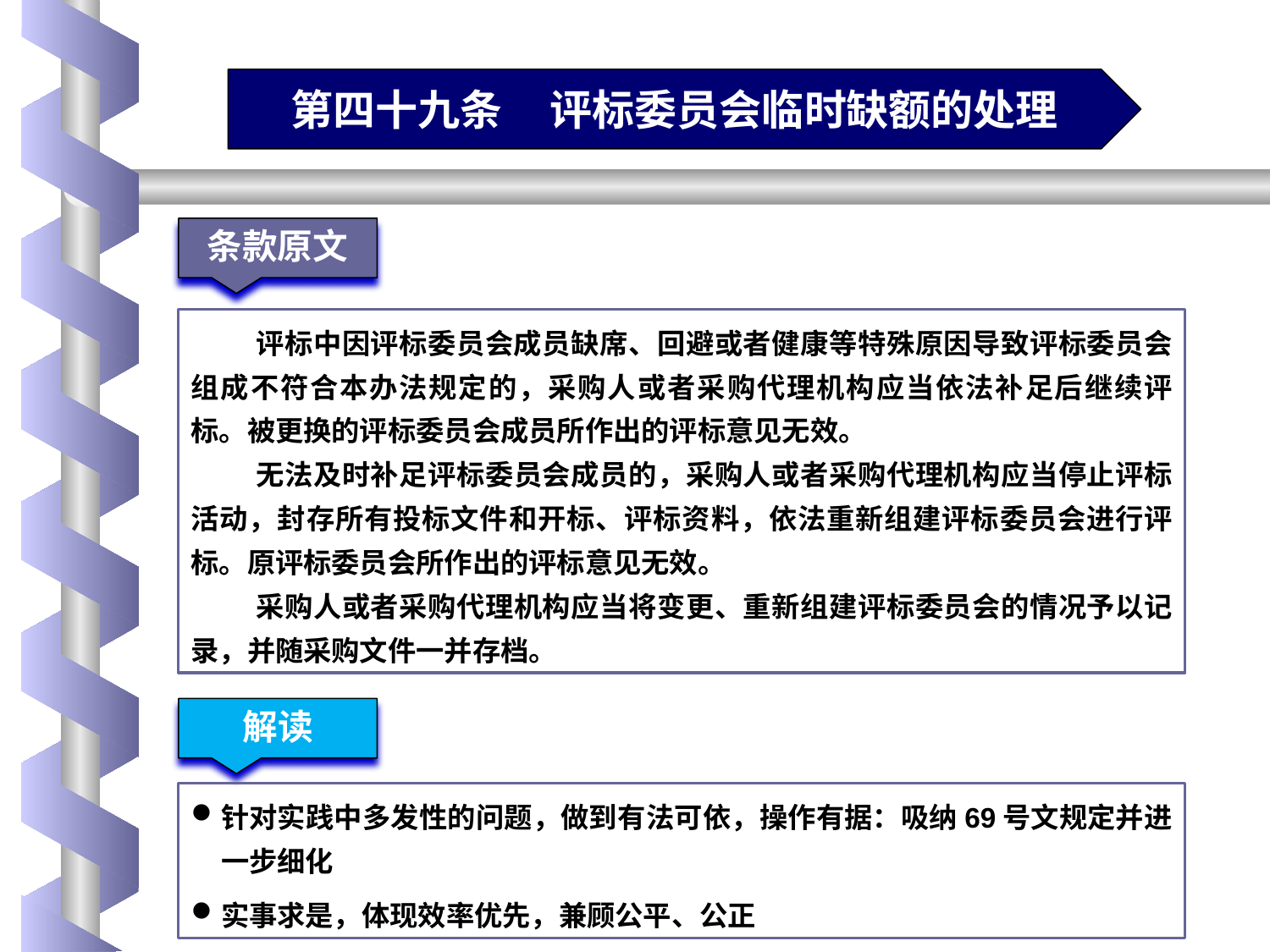

第四十九条     评标委员会临时缺额的处理
条款原文
评标中因评标委员会成员缺席、回避或者健康等特殊原因导致评标委员会组成不符合本办法规定的，采购人或者采购代理机构应当依法补足后继续评标。被更换的评标委员会成员所作出的评标意见无效。
无法及时补足评标委员会成员的，采购人或者采购代理机构应当停止评标活动，封存所有投标文件和开标、评标资料，依法重新组建评标委员会进行评标。原评标委员会所作出的评标意见无效。
采购人或者采购代理机构应当将变更、重新组建评标委员会的情况予以记录，并随采购文件一并存档。
解读
针对实践中多发性的问题，做到有法可依，操作有据：吸纳69号文规定并进一步细化
实事求是，体现效率优先，兼顾公平、公正